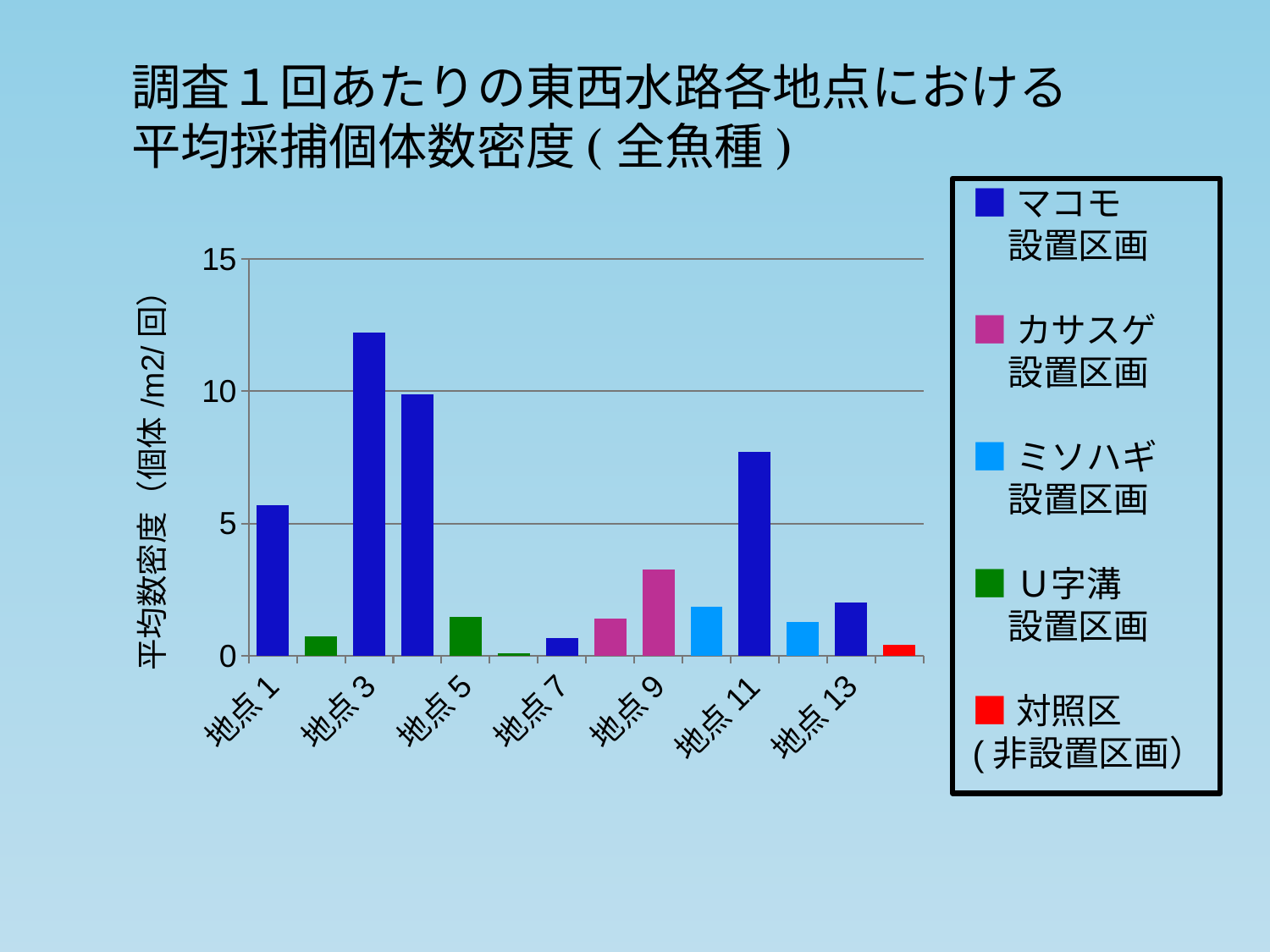

調査１回あたりの東西水路各地点における
平均採捕個体数密度(全魚種)
■マコモ
　設置区画

■カサスゲ
　設置区画

■ミソハギ
　設置区画

■Ｕ字溝
　設置区画

■対照区
(非設置区画）

### Chart

| Category |  |
|---|---|
| 地点1 | 5.67460317460319 |
| 地点2 | 0.7222222222222223 |
| 地点3 | 12.222222222222221 |
| 地点4 | 9.888888888888893 |
| 地点5 | 1.4722222222222219 |
| 地点6 | 0.08333333333333334 |
| 地点7 | 0.6666666666666666 |
| 地点8 | 1.4015151515151514 |
| 地点9 | 3.2575757575757645 |
| 地点10 | 1.8699186991869918 |
| 地点11 | 7.703252032520344 |
| 地点12 | 1.2894736842105259 |
| 地点13 | 2.0098039215686203 |
| 地点14 | 0.4242424242424243 |